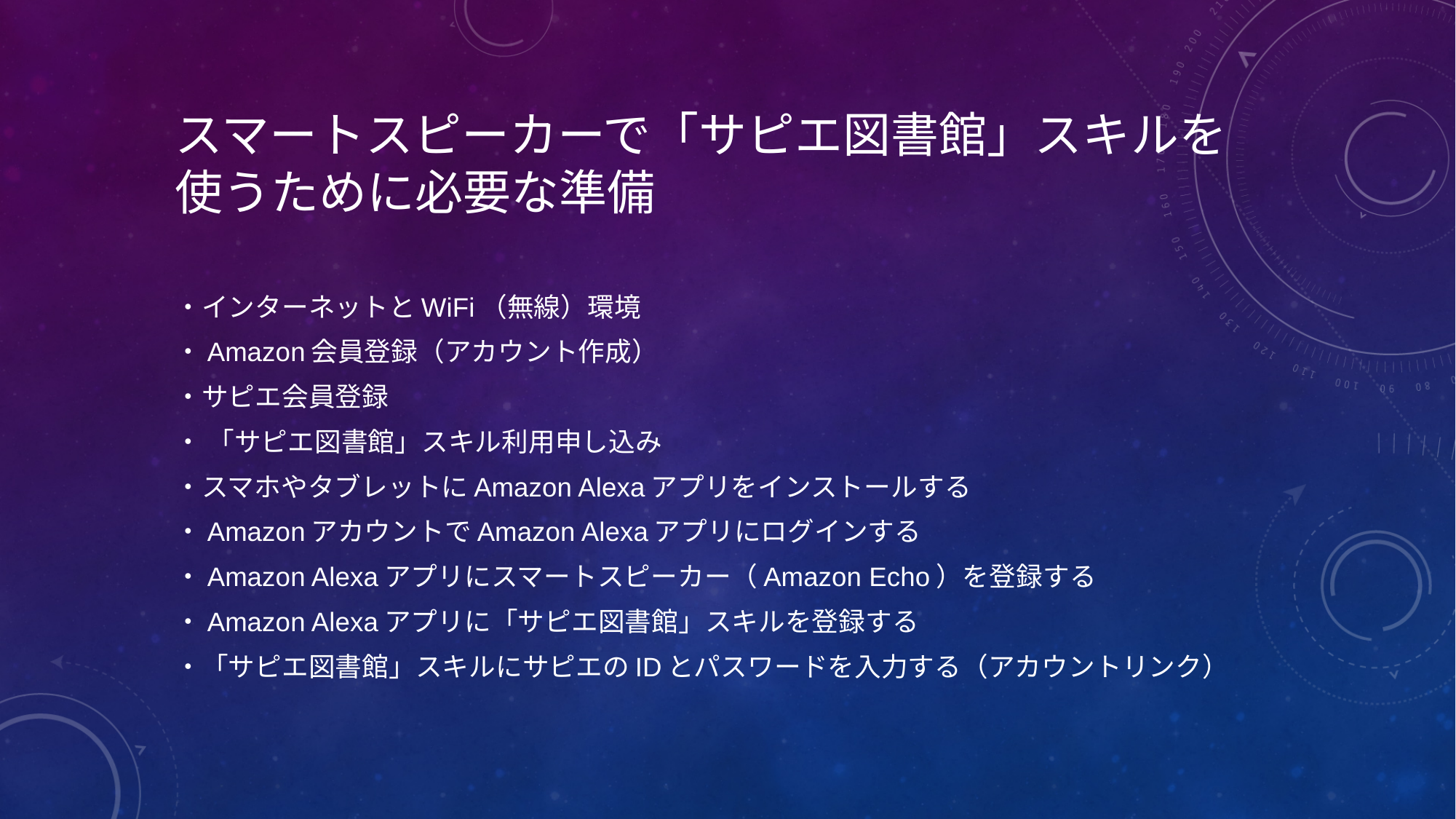

# スマートスピーカーで「サピエ図書館」スキルを 使うために必要な準備
・インターネットとWiFi（無線）環境
・Amazon会員登録（アカウント作成）
・サピエ会員登録
・ 「サピエ図書館」スキル利用申し込み
・スマホやタブレットにAmazon Alexaアプリをインストールする
・AmazonアカウントでAmazon Alexaアプリにログインする
・Amazon Alexaアプリにスマートスピーカー（Amazon Echo）を登録する
・Amazon Alexaアプリに「サピエ図書館」スキルを登録する
・「サピエ図書館」スキルにサピエのIDとパスワードを入力する（アカウントリンク）